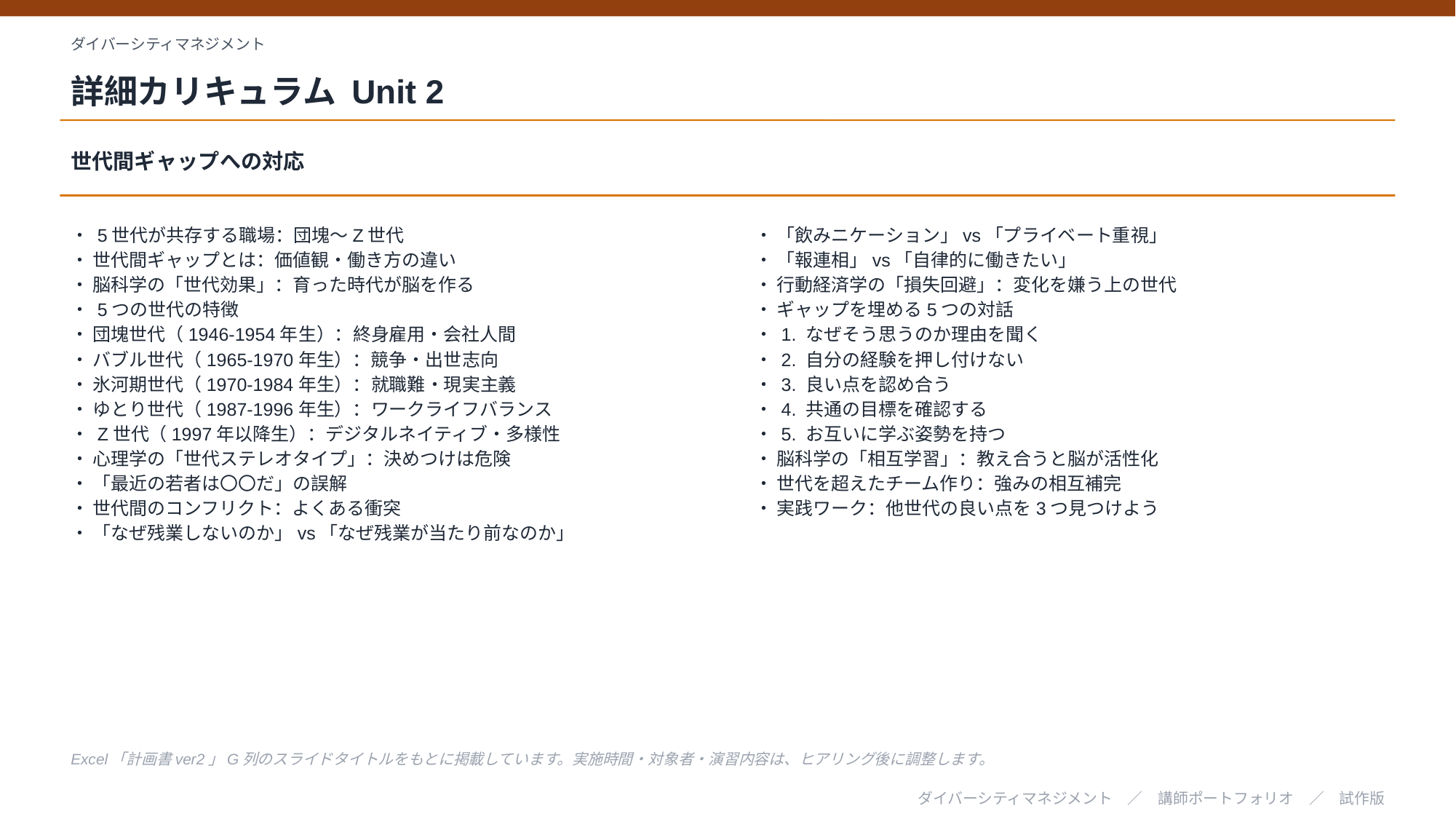

ダイバーシティマネジメント
詳細カリキュラム Unit 2

世代間ギャップへの対応

・ 5世代が共存する職場：団塊～Z世代
・ 世代間ギャップとは：価値観・働き方の違い
・ 脳科学の「世代効果」：育った時代が脳を作る
・ 5つの世代の特徴
・ 団塊世代（1946-1954年生）：終身雇用・会社人間
・ バブル世代（1965-1970年生）：競争・出世志向
・ 氷河期世代（1970-1984年生）：就職難・現実主義
・ ゆとり世代（1987-1996年生）：ワークライフバランス
・ Z世代（1997年以降生）：デジタルネイティブ・多様性
・ 心理学の「世代ステレオタイプ」：決めつけは危険
・ 「最近の若者は〇〇だ」の誤解
・ 世代間のコンフリクト：よくある衝突
・ 「なぜ残業しないのか」vs「なぜ残業が当たり前なのか」
・ 「飲みニケーション」vs「プライベート重視」
・ 「報連相」vs「自律的に働きたい」
・ 行動経済学の「損失回避」：変化を嫌う上の世代
・ ギャップを埋める5つの対話
・ 1. なぜそう思うのか理由を聞く
・ 2. 自分の経験を押し付けない
・ 3. 良い点を認め合う
・ 4. 共通の目標を確認する
・ 5. お互いに学ぶ姿勢を持つ
・ 脳科学の「相互学習」：教え合うと脳が活性化
・ 世代を超えたチーム作り：強みの相互補完
・ 実践ワーク：他世代の良い点を3つ見つけよう
Excel「計画書ver2」G列のスライドタイトルをもとに掲載しています。実施時間・対象者・演習内容は、ヒアリング後に調整します。
ダイバーシティマネジメント　／　講師ポートフォリオ　／　試作版